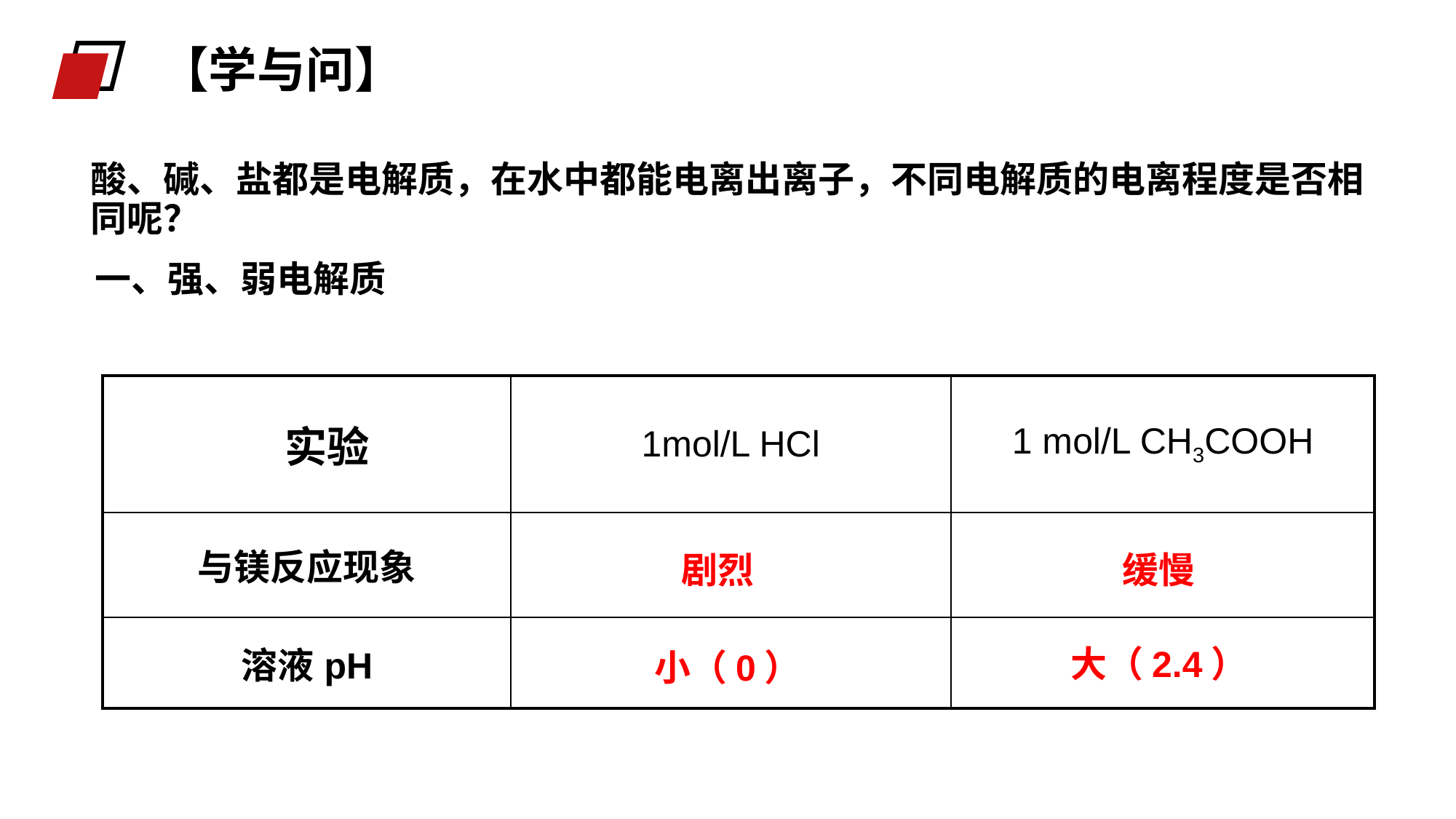

【学与问】
酸、碱、盐都是电解质，在水中都能电离出离子，不同电解质的电离程度是否相同呢？
一、强、弱电解质
| 实验 | 1mol/L HCl | 1 mol/L CH3COOH |
| --- | --- | --- |
| 与镁反应现象 |  |  |
| 溶液pH |  |  |
剧烈
缓慢
大（2.4）
小（0）